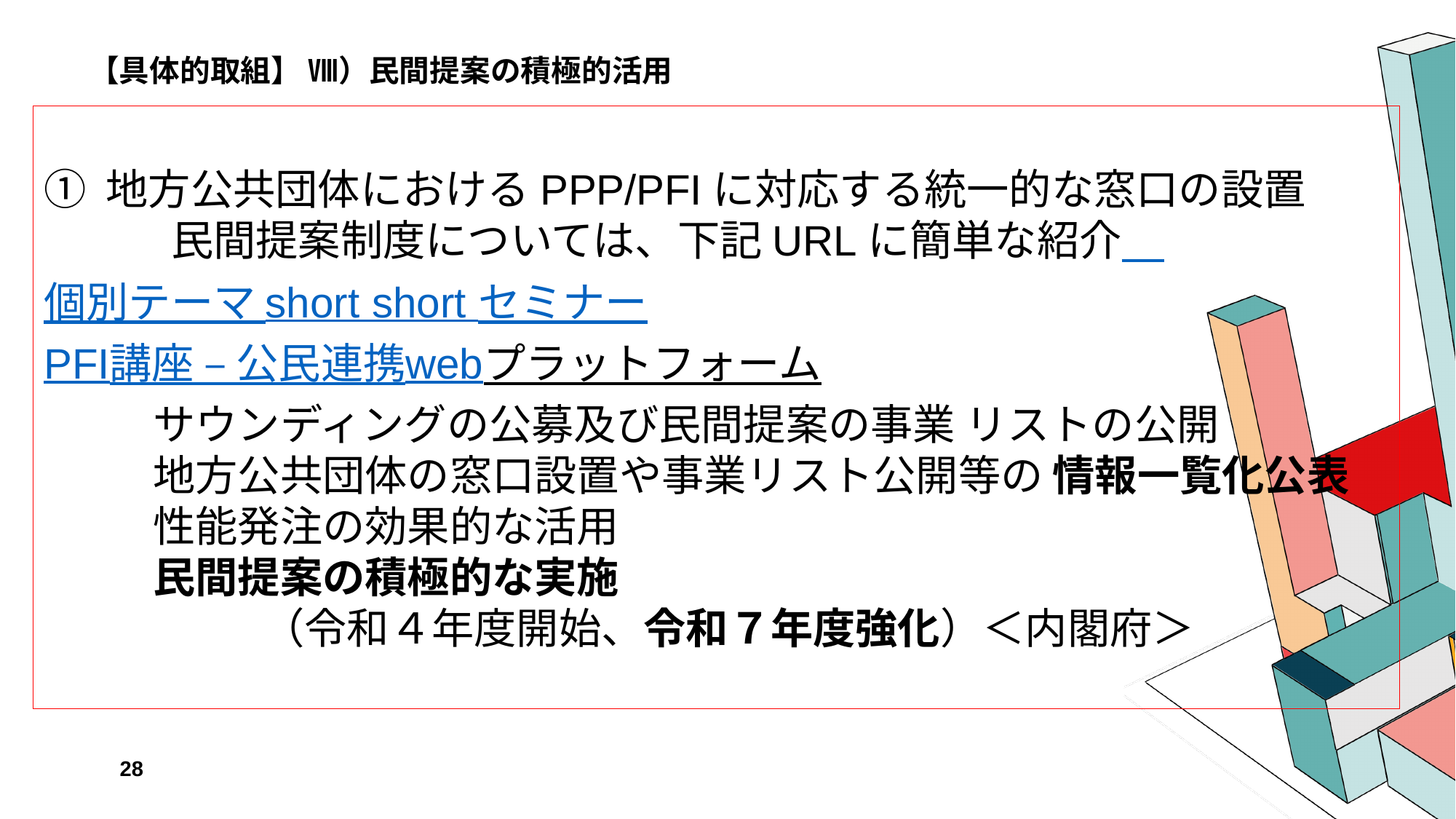

# 【具体的取組】 ⅷ）民間提案の積極的活用

① 地方公共団体におけるPPP/PFIに対応する統一的な窓口の設置
　　　民間提案制度については、下記URLに簡単な紹介
個別テーマ short short セミナー
PFI講座 – 公民連携webプラットフォーム
	サウンディングの公募及び民間提案の事業 リストの公開
	地方公共団体の窓口設置や事業リスト公開等の 情報一覧化公表
	性能発注の効果的な活用
	民間提案の積極的な実施
		（令和４年度開始、令和７年度強化）＜内閣府＞

28